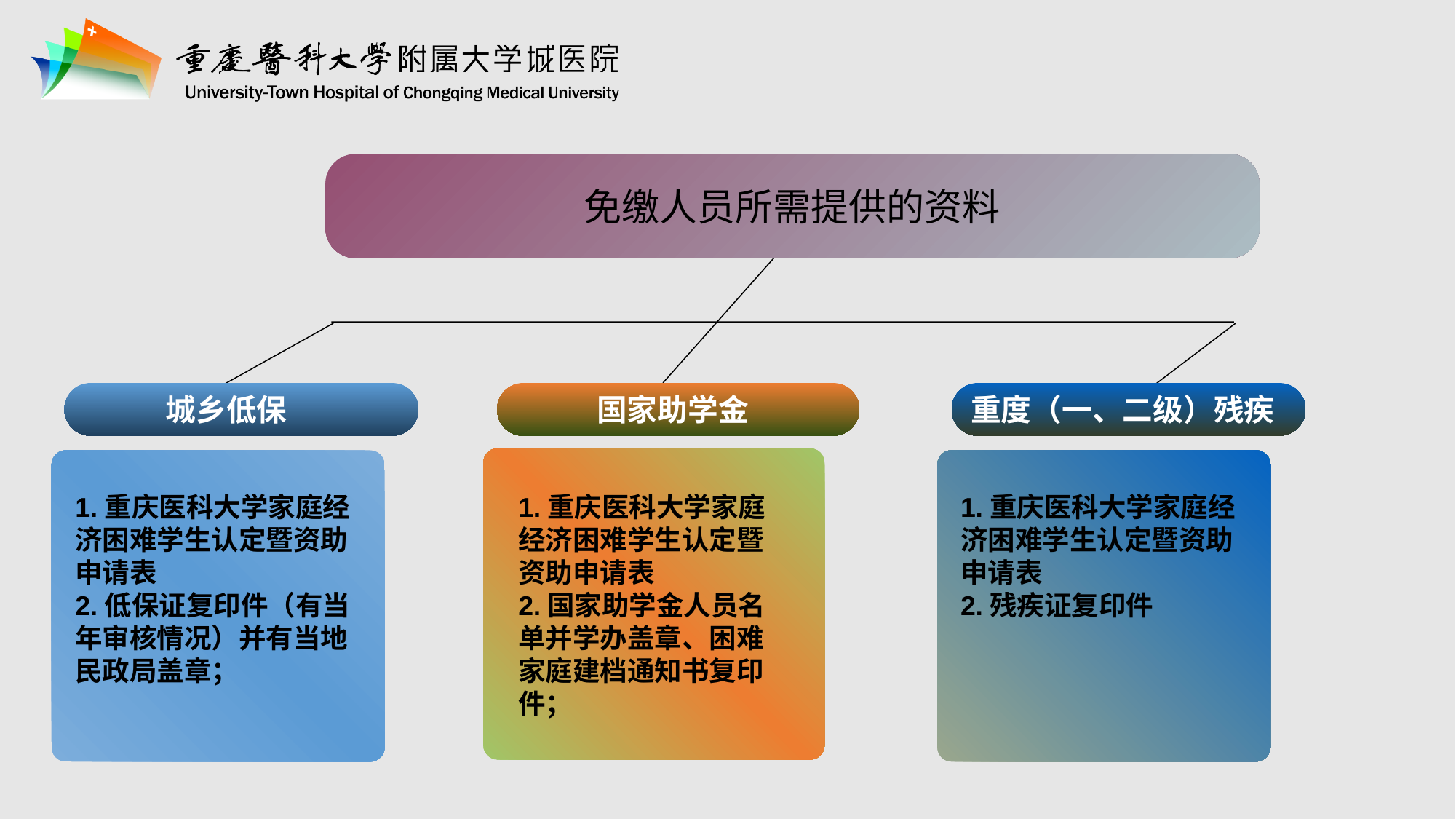

免缴人员所需提供的资料

城乡低保
国家助学金
重度（一、二级）残疾

1.重庆医科大学家庭经济困难学生认定暨资助申请表
2.低保证复印件（有当年审核情况）并有当地民政局盖章；
1.重庆医科大学家庭经济困难学生认定暨资助申请表
2.国家助学金人员名单并学办盖章、困难家庭建档通知书复印件；
1.重庆医科大学家庭经济困难学生认定暨资助申请表
2.残疾证复印件